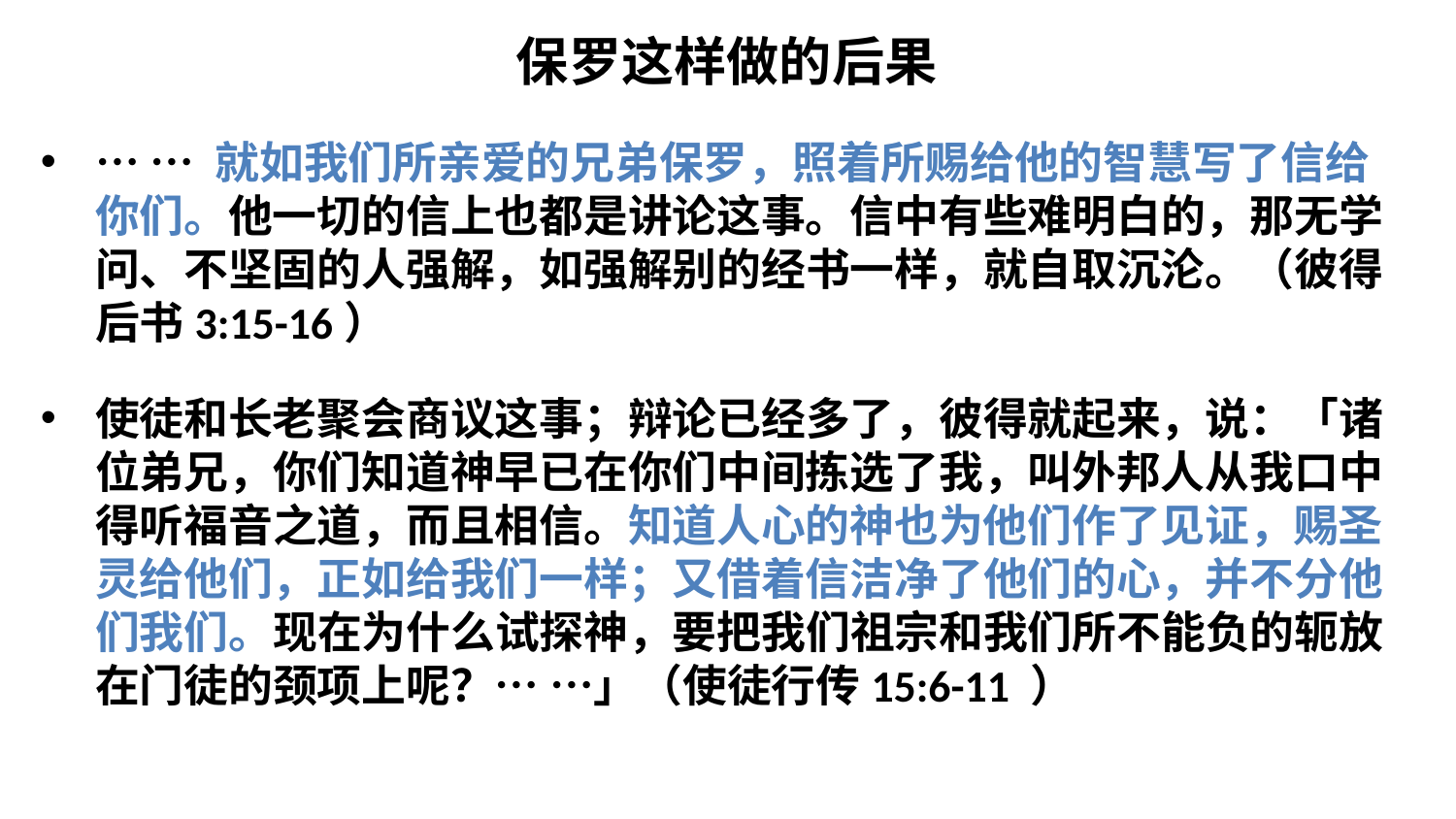

保罗这样做的后果

… … 就如我们所亲爱的兄弟保罗，照着所赐给他的智慧写了信给你们。他一切的信上也都是讲论这事。信中有些难明白的，那无学问、不坚固的人强解，如强解别的经书一样，就自取沉沦。（彼得后书3:15-16）

使徒和长老聚会商议这事；辩论已经多了，彼得就起来，说：「诸位弟兄，你们知道神早已在你们中间拣选了我，叫外邦人从我口中得听福音之道，而且相信。知道人心的神也为他们作了见证，赐圣灵给他们，正如给我们一样；又借着信洁净了他们的心，并不分他们我们。现在为什么试探神，要把我们祖宗和我们所不能负的轭放在门徒的颈项上呢？… …」（使徒行传15:6-11 ）